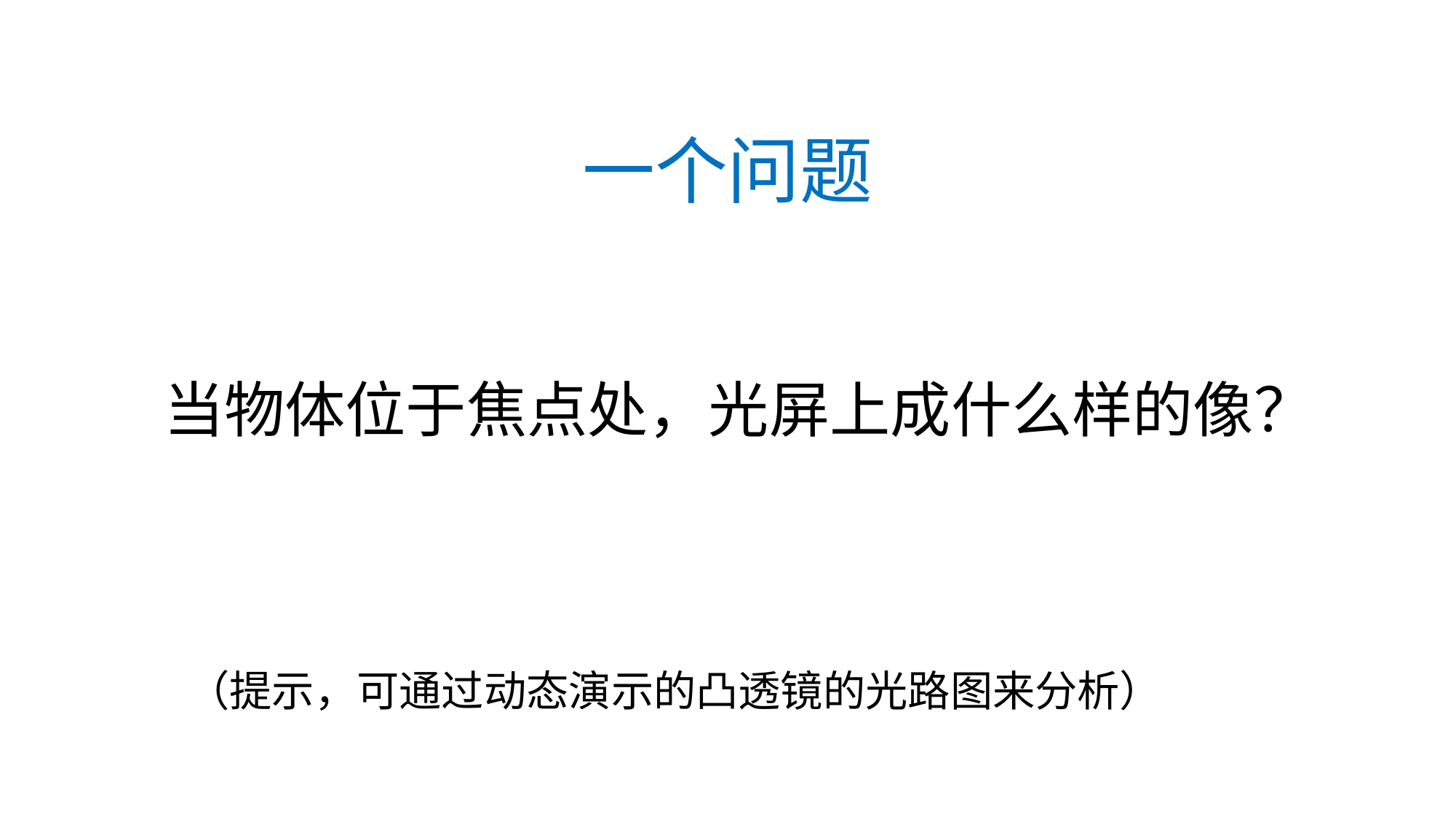

一个问题
当物体位于焦点处，光屏上成什么样的像？
（提示，可通过动态演示的凸透镜的光路图来分析）